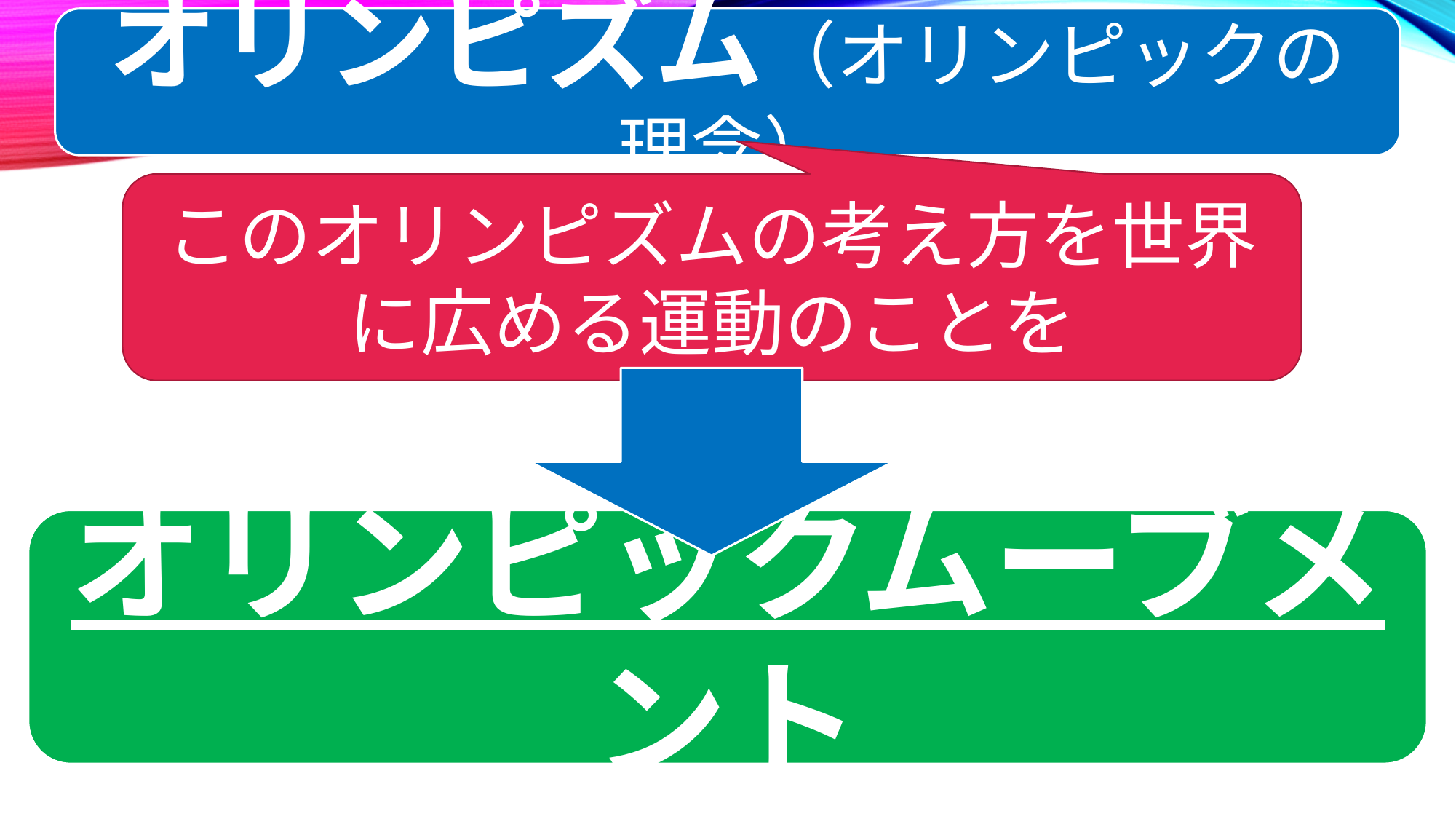

オリンピズム（オリンピックの理念）
このオリンピズムの考え方を世界に広める運動のことを

オリンピックムーブメント